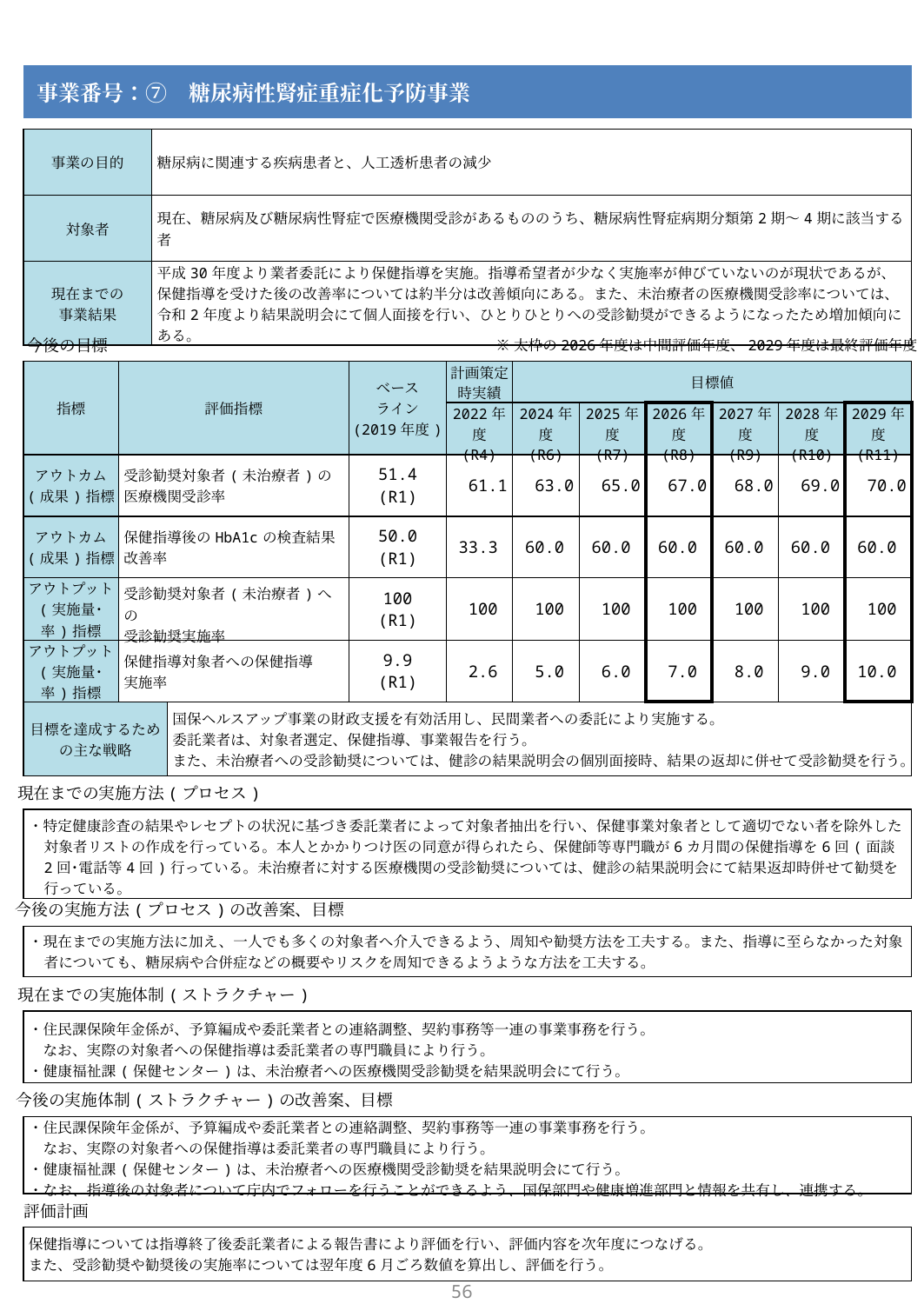

| 事業番号：⑦　糖尿病性腎症重症化予防事業 |
| --- |
| 事業の目的 | 糖尿病に関連する疾病患者と、人工透析患者の減少 |
| --- | --- |
| 対象者 | 現在、糖尿病及び糖尿病性腎症で医療機関受診があるもののうち、糖尿病性腎症病期分類第2期～4期に該当する者 |
| 現在までの 事業結果 | 平成30年度より業者委託により保健指導を実施。指導希望者が少なく実施率が伸びていないのが現状であるが、保健指導を受けた後の改善率については約半分は改善傾向にある。また、未治療者の医療機関受診率については、令和2年度より結果説明会にて個人面接を行い、ひとりひとりへの受診勧奨ができるようになったため増加傾向にある。 |
今後の目標
※太枠の2026年度は中間評価年度、2029年度は最終評価年度
| 指標 | 評価指標 | ベース ライン (2019年度) | 計画策定 時実績 | 目標値 |  |  |  |  |  |
| --- | --- | --- | --- | --- | --- | --- | --- | --- | --- |
|  |  |  | 2022年度 (R4) | 2024年度 (R6) | 2025年度 (R7) | 2026年度 (R8) | 2027年度 (R9) | 2028年度 (R10) | 2029年度 (R11) |
| アウトカム (成果)指標 | 受診勧奨対象者(未治療者)の 医療機関受診率 | 51.4 (R1) | 61.1 | 63.0 | 65.0 | 67.0 | 68.0 | 69.0 | 70.0 |
| アウトカム (成果)指標 | 保健指導後のHbA1cの検査結果 改善率 | 50.0 (R1) | 33.3 | 60.0 | 60.0 | 60.0 | 60.0 | 60.0 | 60.0 |
| アウトプット (実施量･率)指標 | 受診勧奨対象者(未治療者)への 受診勧奨実施率 | 100 (R1) | 100 | 100 | 100 | 100 | 100 | 100 | 100 |
| アウトプット (実施量･率)指標 | 保健指導対象者への保健指導 実施率 | 9.9 (R1) | 2.6 | 5.0 | 6.0 | 7.0 | 8.0 | 9.0 | 10.0 |
| 目標を達成するため の主な戦略 | 国保ヘルスアップ事業の財政支援を有効活用し、民間業者への委託により実施する。 委託業者は、対象者選定、保健指導、事業報告を行う。 また、未治療者への受診勧奨については、健診の結果説明会の個別面接時、結果の返却に併せて受診勧奨を行う。 |
| --- | --- |
現在までの実施方法(プロセス)
| ・特定健康診査の結果やレセプトの状況に基づき委託業者によって対象者抽出を行い、保健事業対象者として適切でない者を除外した対象者リストの作成を行っている。本人とかかりつけ医の同意が得られたら、保健師等専門職が6カ月間の保健指導を6回(面談2回･電話等4回)行っている。未治療者に対する医療機関の受診勧奨については、健診の結果説明会にて結果返却時併せて勧奨を行っている。 |
| --- |
今後の実施方法(プロセス)の改善案、目標
| ・現在までの実施方法に加え、一人でも多くの対象者へ介入できるよう、周知や勧奨方法を工夫する。また、指導に至らなかった対象者についても、糖尿病や合併症などの概要やリスクを周知できるようような方法を工夫する。 |
| --- |
現在までの実施体制(ストラクチャー)
| ・住民課保険年金係が、予算編成や委託業者との連絡調整、契約事務等一連の事業事務を行う。 　なお、実際の対象者への保健指導は委託業者の専門職員により行う。 ・健康福祉課(保健センター)は、未治療者への医療機関受診勧奨を結果説明会にて行う。 |
| --- |
今後の実施体制(ストラクチャー)の改善案、目標
| ・住民課保険年金係が、予算編成や委託業者との連絡調整、契約事務等一連の事業事務を行う。 　なお、実際の対象者への保健指導は委託業者の専門職員により行う。 ・健康福祉課(保健センター)は、未治療者への医療機関受診勧奨を結果説明会にて行う。 ・なお、指導後の対象者について庁内でフォローを行うことができるよう、国保部門や健康増進部門と情報を共有し、連携する。 |
| --- |
評価計画
| 保健指導については指導終了後委託業者による報告書により評価を行い、評価内容を次年度につなげる。 また、受診勧奨や勧奨後の実施率については翌年度6月ごろ数値を算出し、評価を行う。 |
| --- |
56